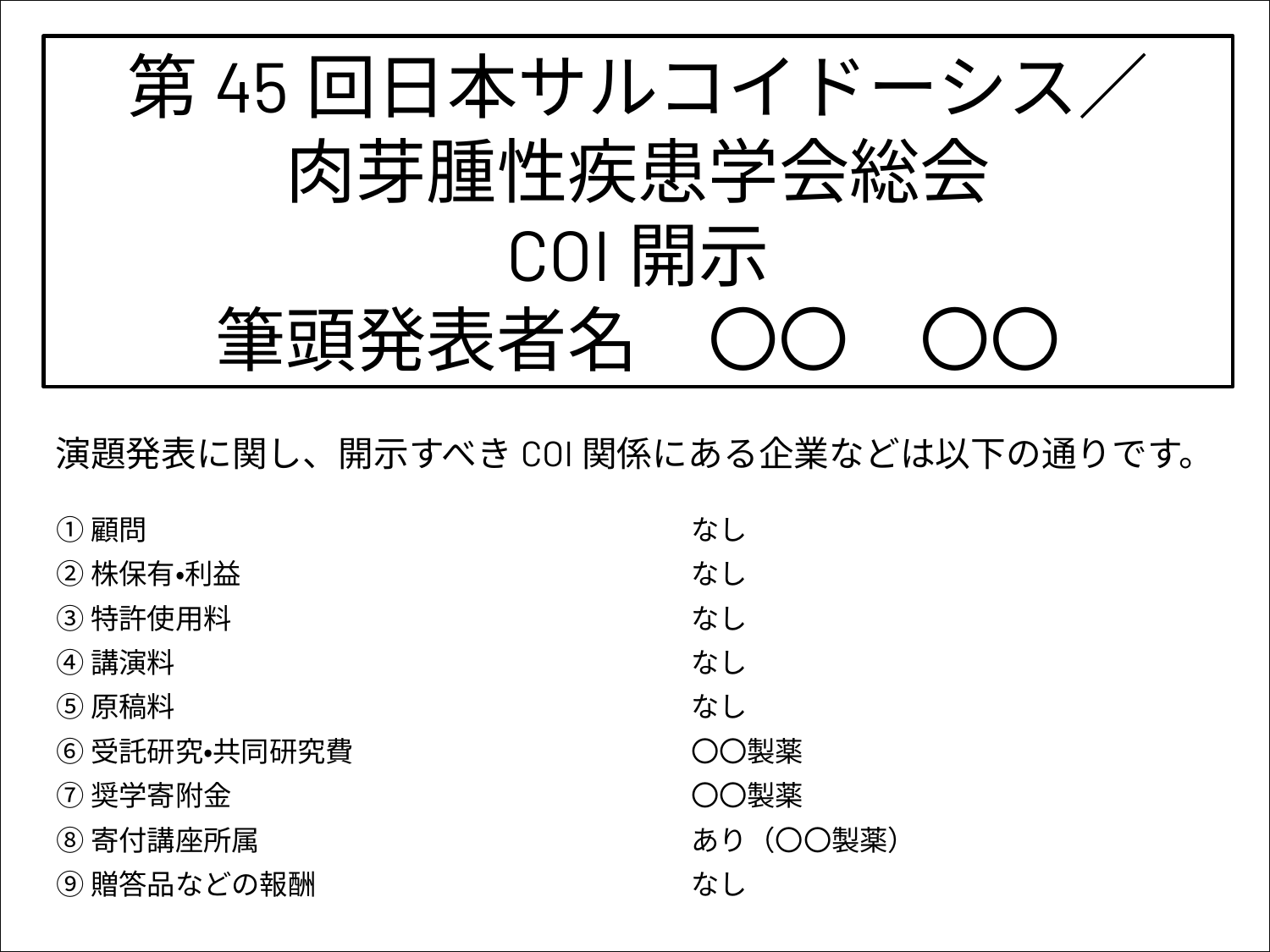

第45回⽇本サルコイドーシス／
⾁芽腫性疾患学会総会
COI開示
筆頭発表者名　〇〇　〇〇
演題発表に関し、開示すべきCOI関係にある企業などは以下の通りです。
なし
なし
なし
なし
なし
〇〇製薬
〇〇製薬
あり（〇〇製薬）
なし
①顧問
②株保有・利益
③特許使用料
④講演料
⑤原稿料
⑥受託研究・共同研究費
⑦奨学寄附金
⑧寄付講座所属
⑨贈答品などの報酬